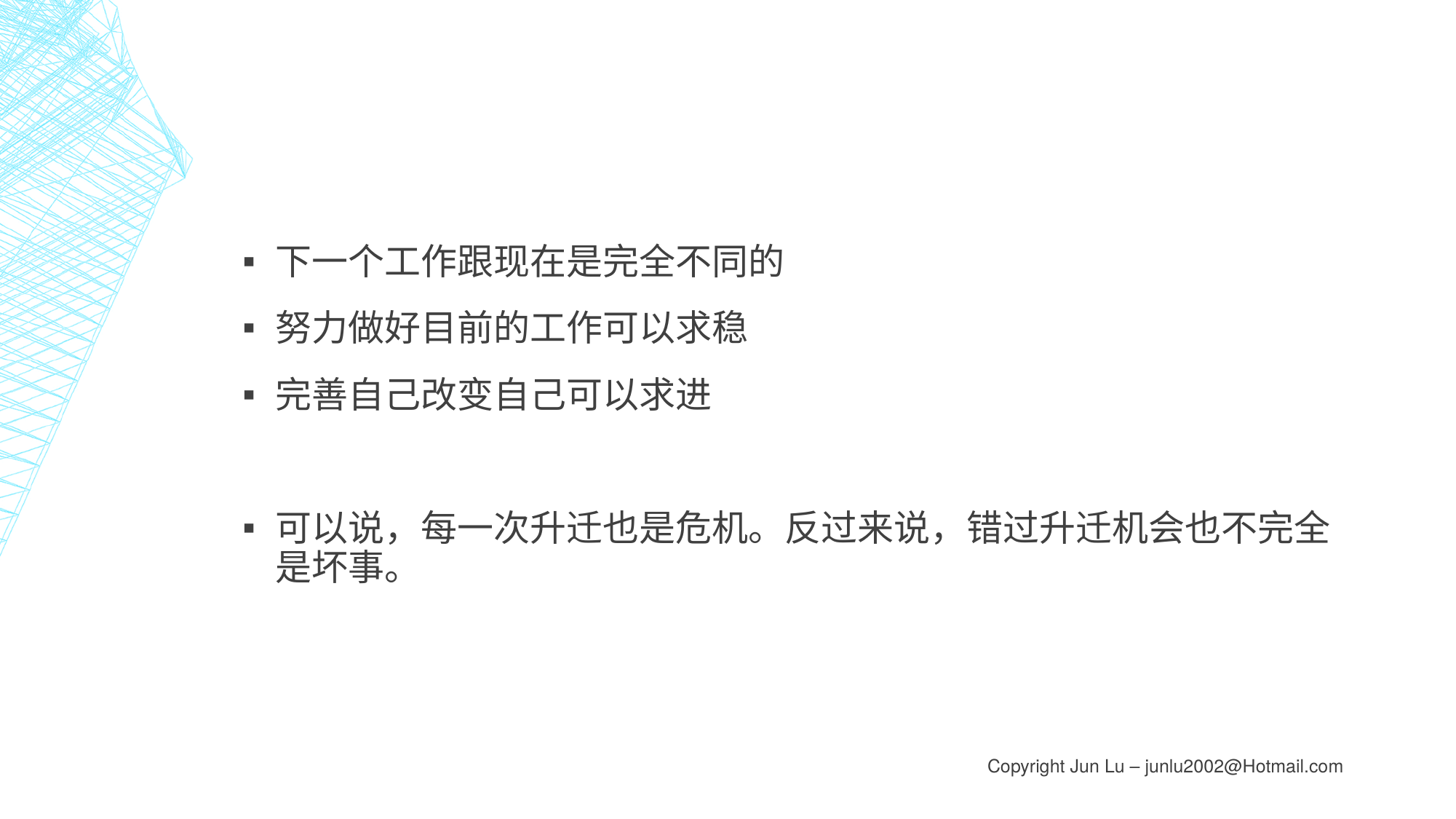

#
下一个工作跟现在是完全不同的
努力做好目前的工作可以求稳
完善自己改变自己可以求进

可以说，每一次升迁也是危机。反过来说，错过升迁机会也不完全是坏事。
Copyright Jun Lu – junlu2002@Hotmail.com